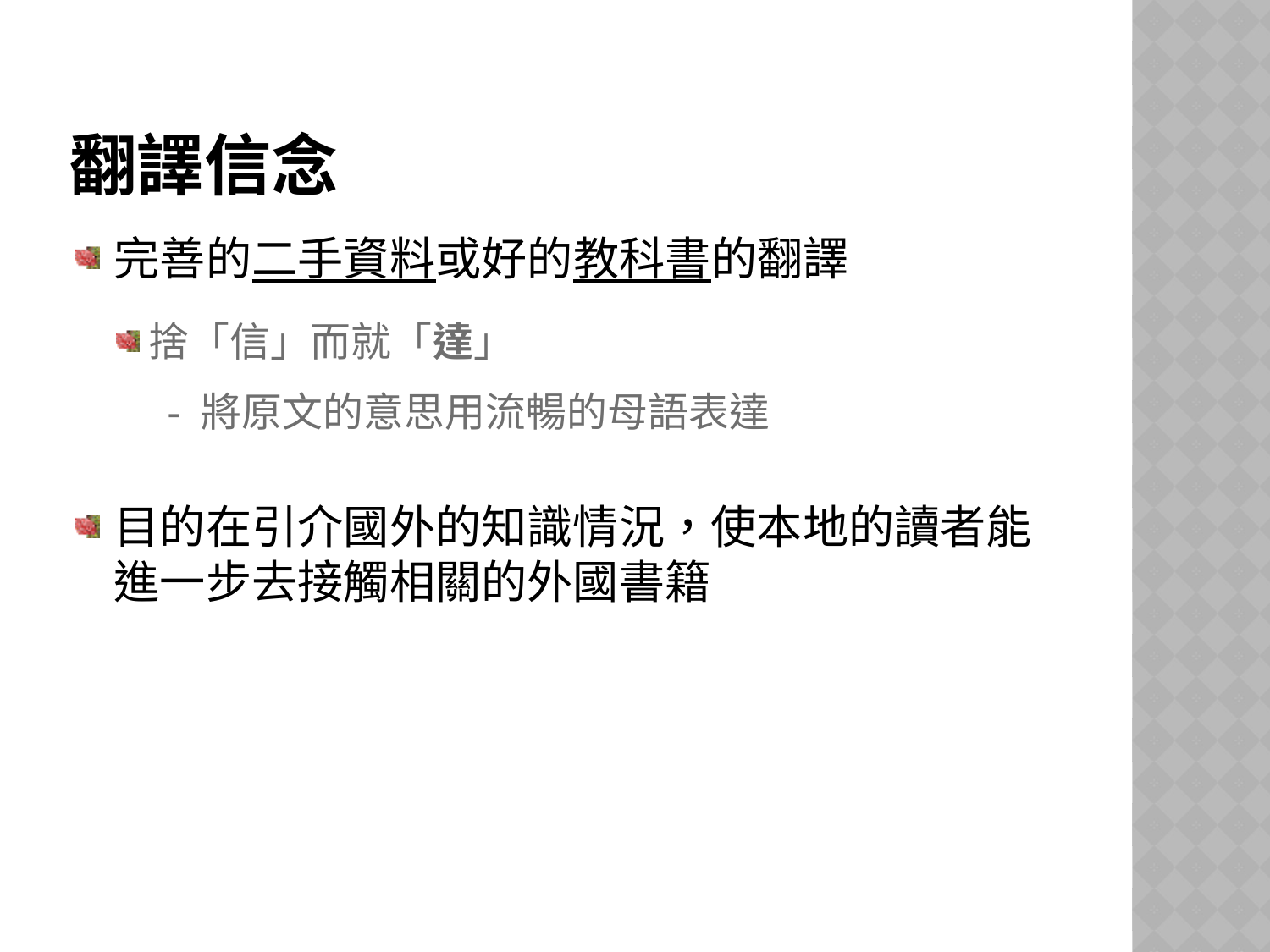

# 翻譯信念
完善的二手資料或好的教科書的翻譯
捨「信」而就「達」
　- 將原文的意思用流暢的母語表達
目的在引介國外的知識情況，使本地的讀者能進一步去接觸相關的外國書籍